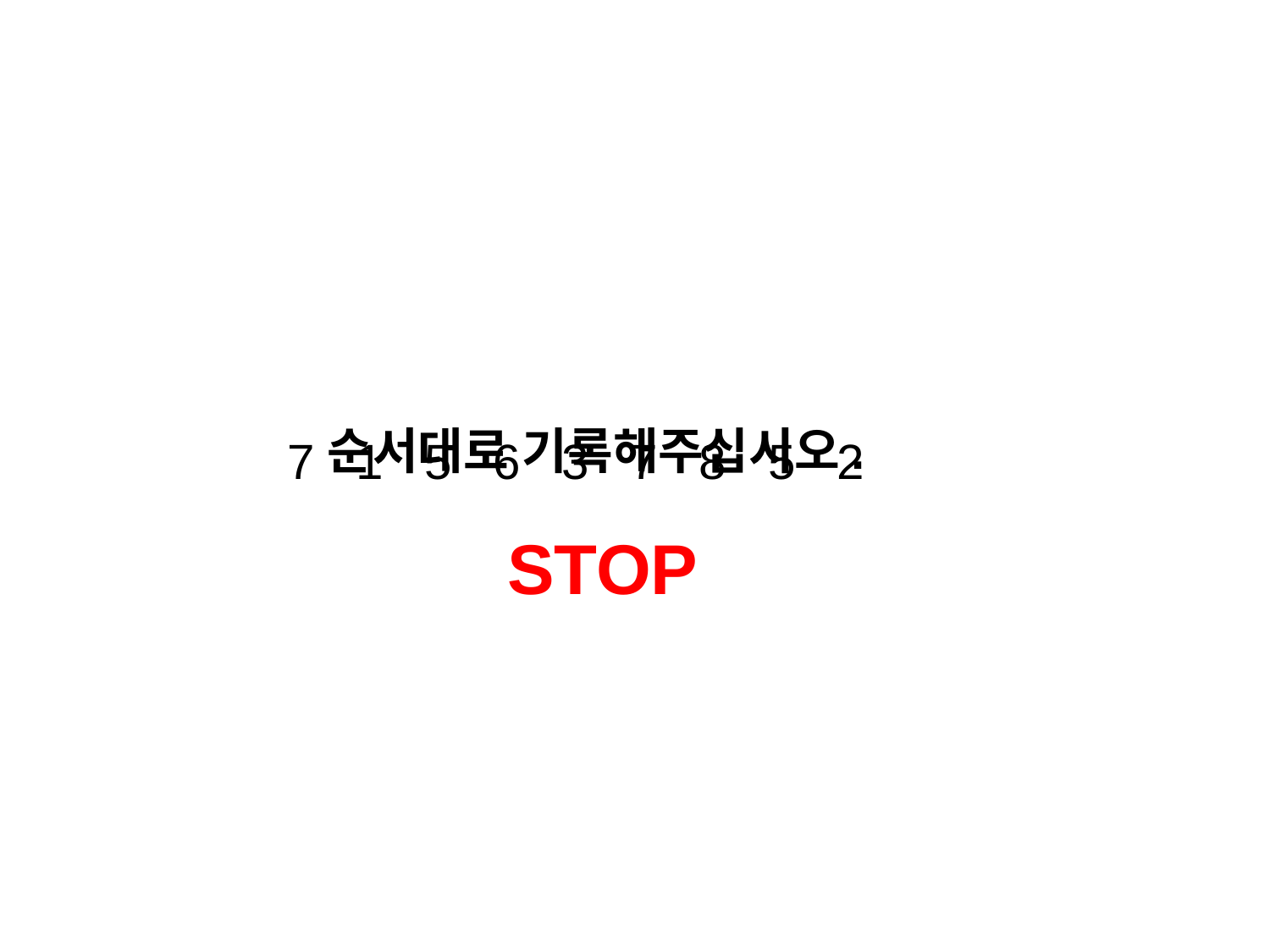

순서대로 기록해주십시오.
7   1   5   6   3   7   8   5   2
STOP